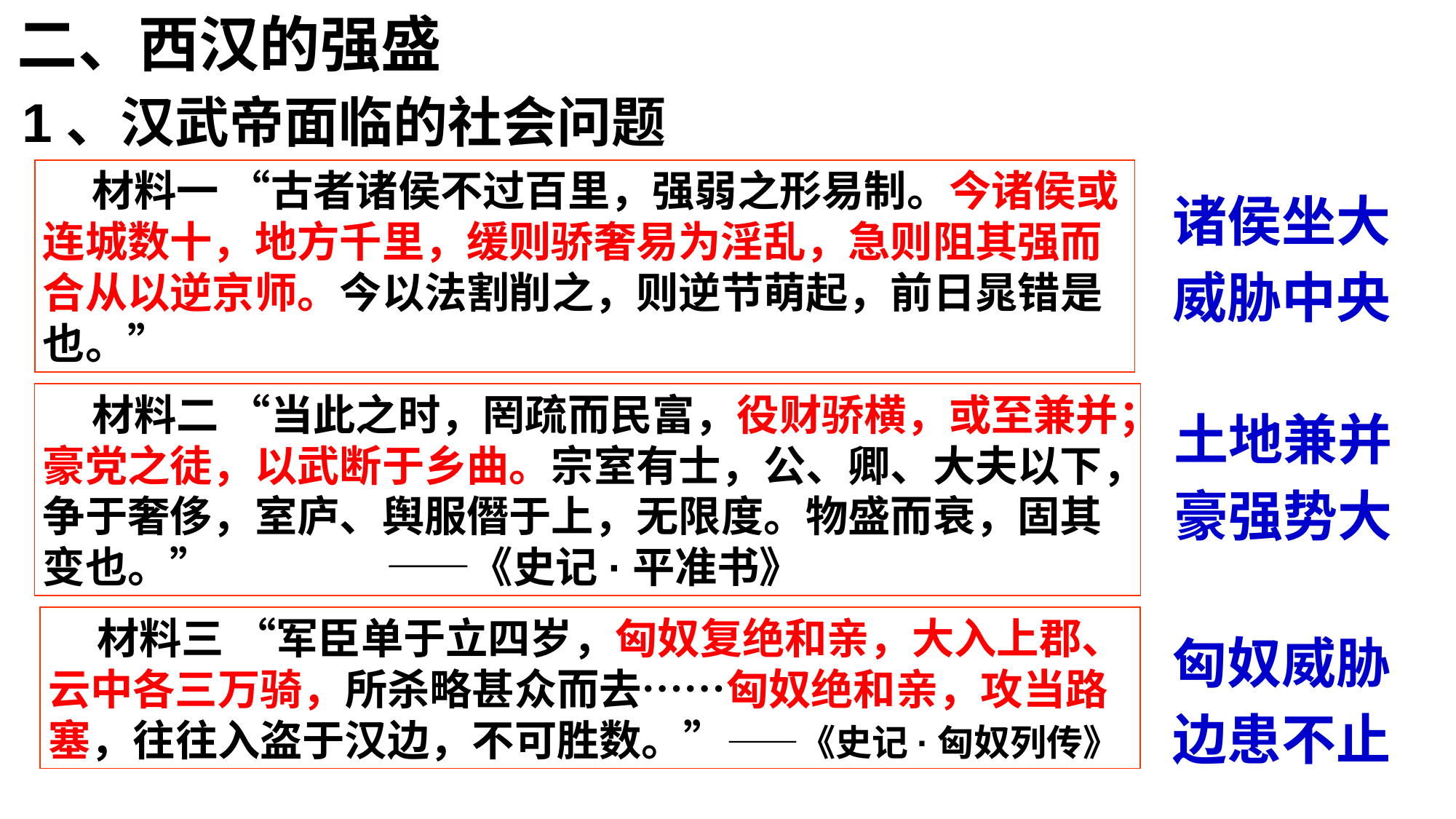

二、西汉的强盛
1、汉武帝面临的社会问题
    材料一 “古者诸侯不过百里，强弱之形易制。今诸侯或连城数十，地方千里，缓则骄奢易为淫乱，急则阻其强而合从以逆京师。今以法割削之，则逆节萌起，前日晁错是也。”
诸侯坐大
威胁中央
    材料二 “当此之时，罔疏而民富，役财骄横，或至兼并；豪党之徒，以武断于乡曲。宗室有士，公、卿、大夫以下，争于奢侈，室庐、舆服僭于上，无限度。物盛而衰，固其变也。”                  ——《史记·平准书》
土地兼并
豪强势大
    材料三 “军臣单于立四岁，匈奴复绝和亲，大入上郡、云中各三万骑，所杀略甚众而去……匈奴绝和亲，攻当路塞，往往入盗于汉边，不可胜数。”——《史记·匈奴列传》
匈奴威胁
边患不止